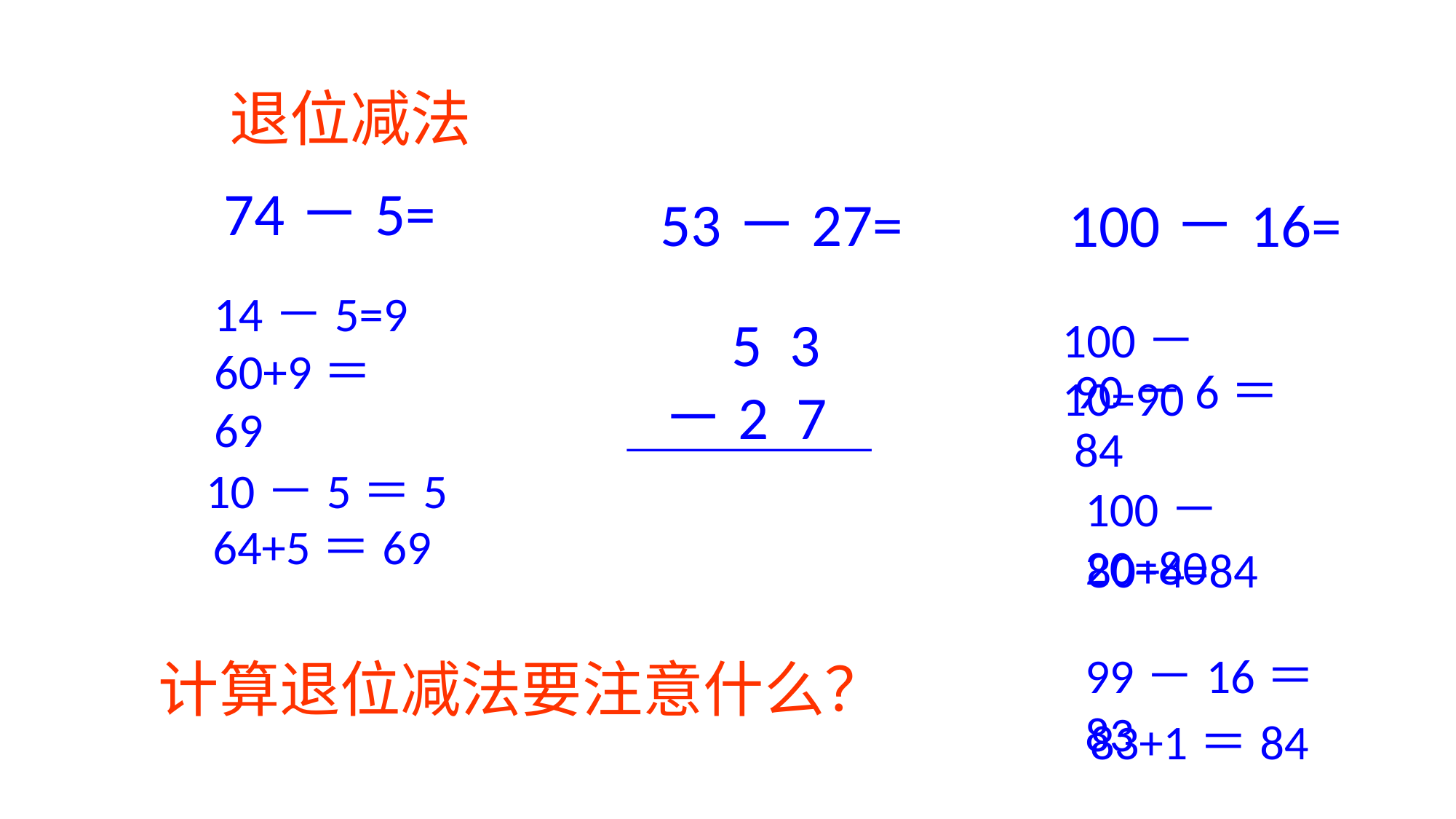

退位减法
74－5=
53－27=
100－16=
14－5=9
     5  3
－2  7
100－10=90
60+9＝69
90－6＝84

10－5＝5
100－20=80
64+5＝69
80+4=84
99－16＝83
计算退位减法要注意什么？
83+1＝84